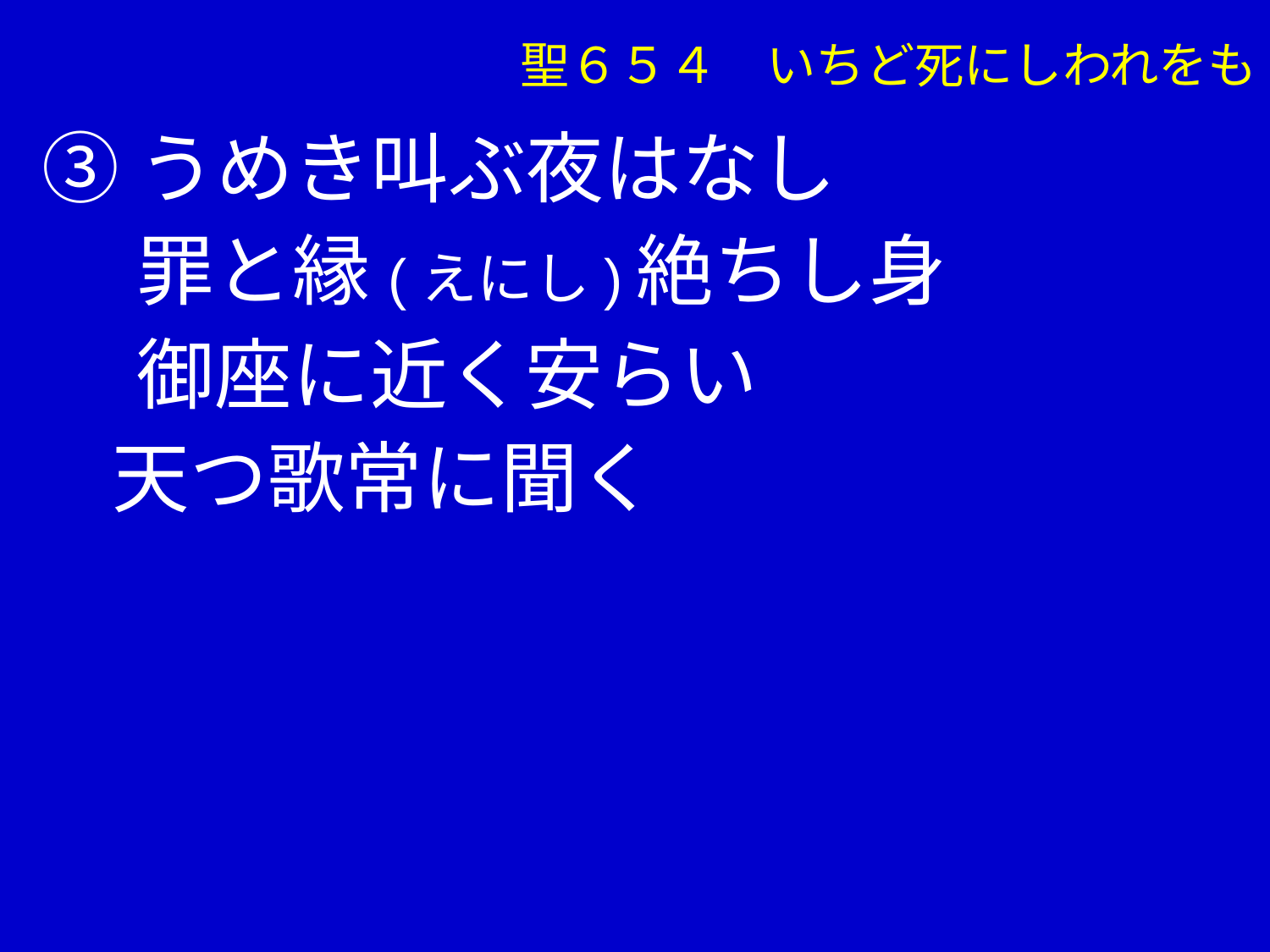

聖６５４　いちど死にしわれをも
③うめき叫ぶ夜はなし
　 罪と縁(えにし)絶ちし身
　 御座に近く安らい
   天つ歌常に聞く